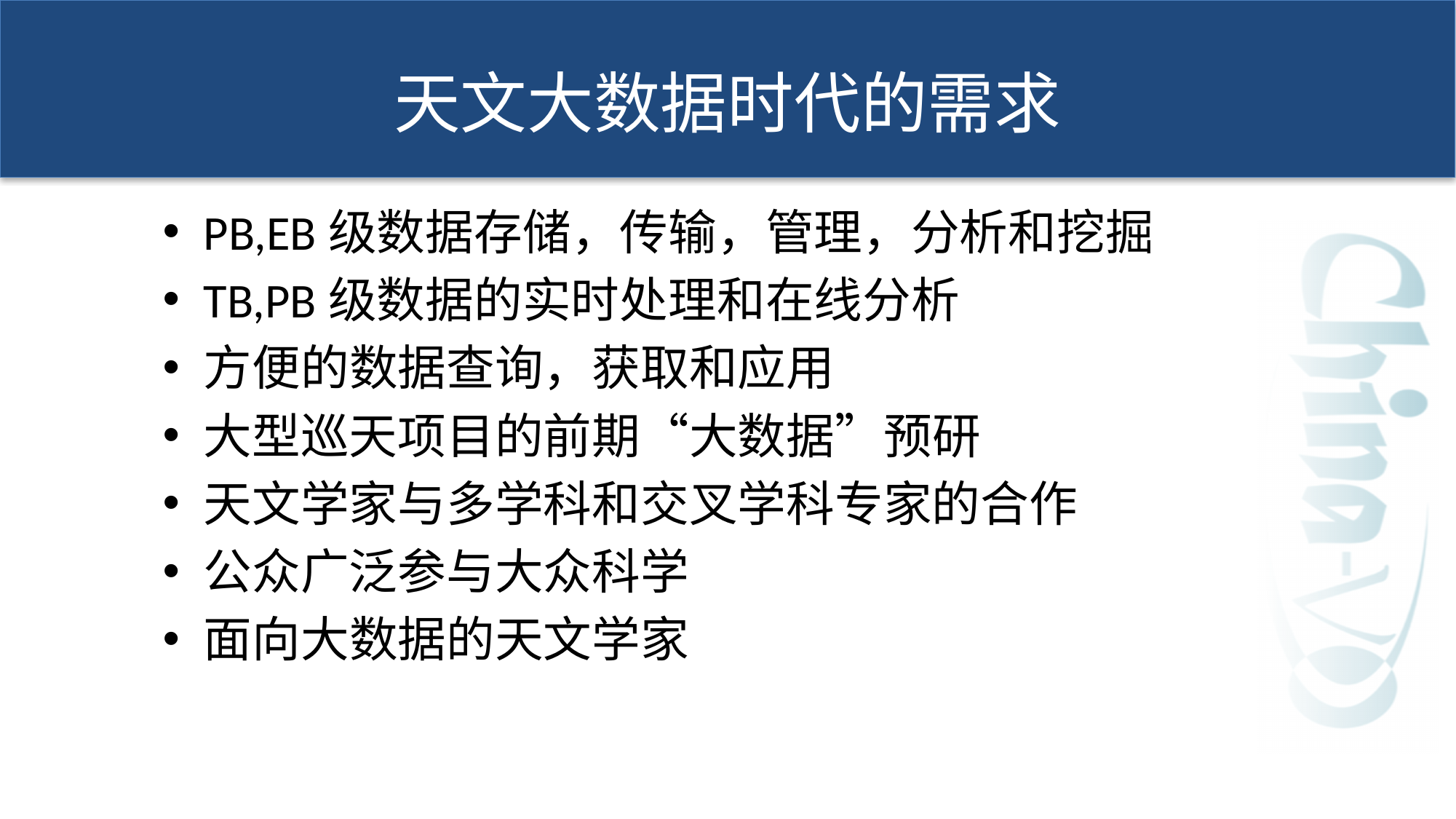

# 天文大数据时代的需求
PB,EB级数据存储，传输，管理，分析和挖掘
TB,PB级数据的实时处理和在线分析
方便的数据查询，获取和应用
大型巡天项目的前期“大数据”预研
天文学家与多学科和交叉学科专家的合作
公众广泛参与大众科学
面向大数据的天文学家